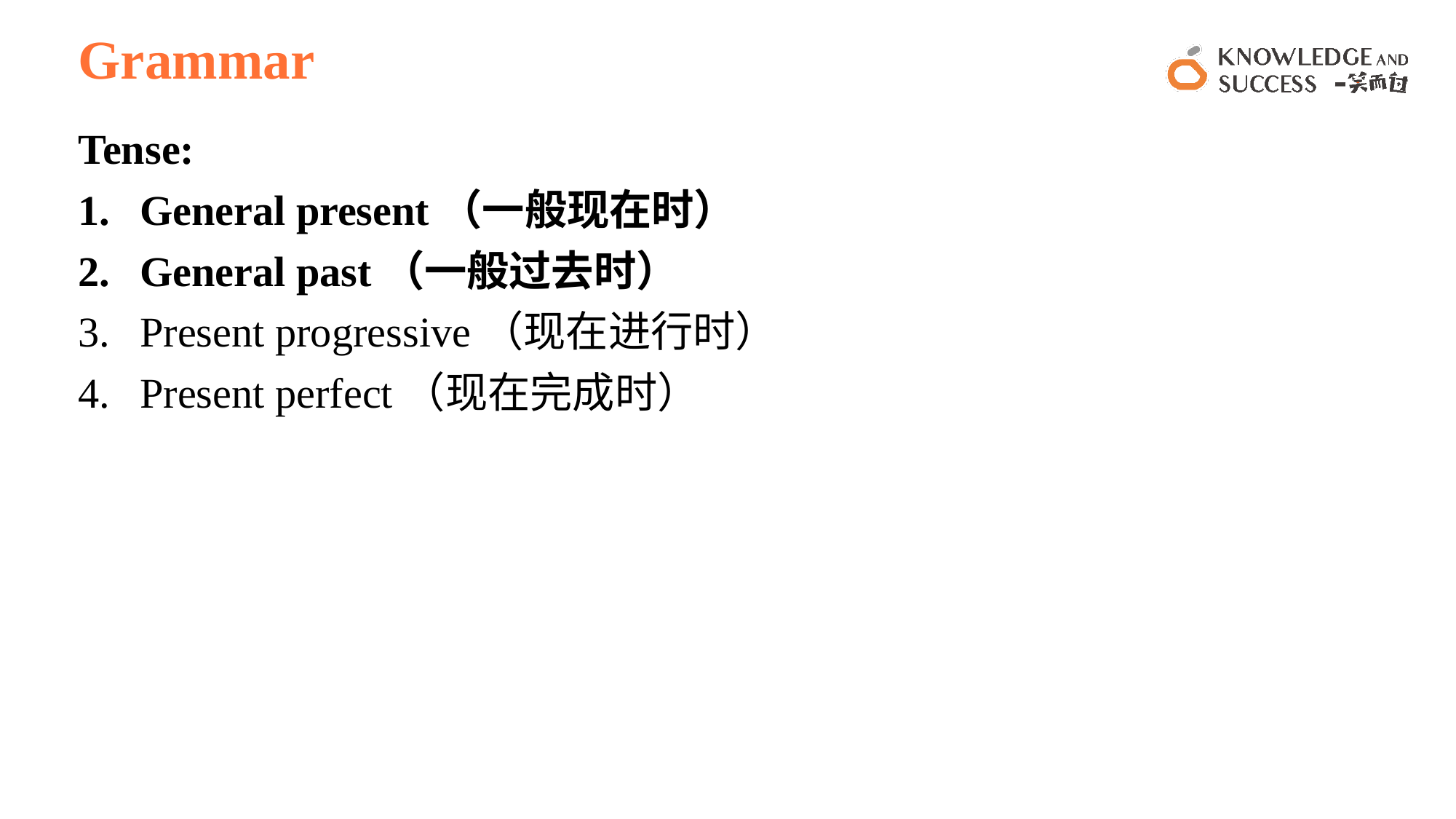

# Grammar
Tense:
General present（一般现在时）
General past（一般过去时）
Present progressive（现在进行时）
Present perfect（现在完成时）